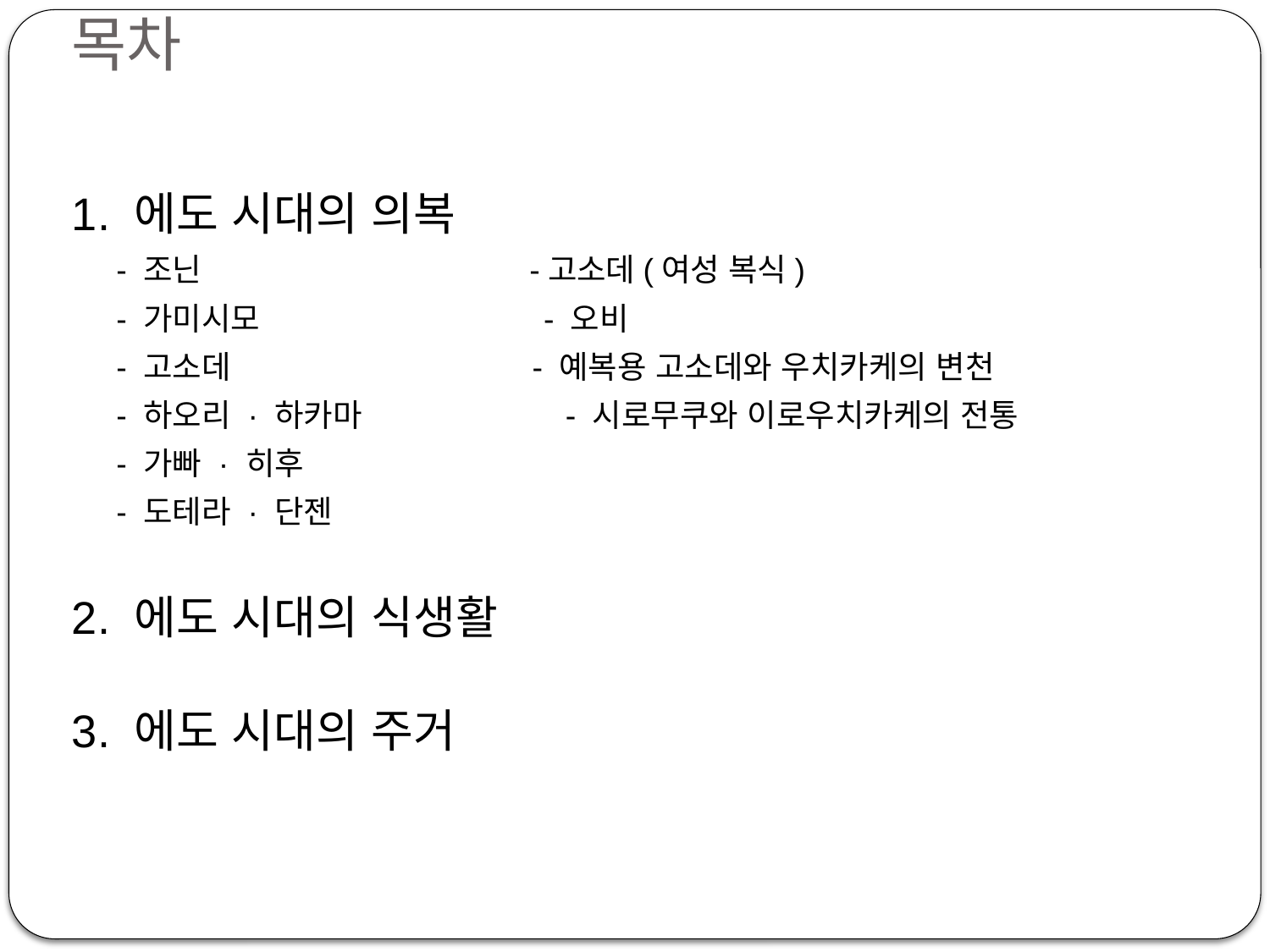

# 목차
1. 에도 시대의 의복
     - 조닌                                    -고소데(여성 복식)
     - 가미시모                               - 오비
     - 고소데                                 - 예복용 고소데와 우치카케의 변천
     - 하오리 · 하카마                      - 시로무쿠와 이로우치카케의 전통
     - 가빠 · 히후
     - 도테라 · 단젠

2. 에도 시대의 식생활

3. 에도 시대의 주거